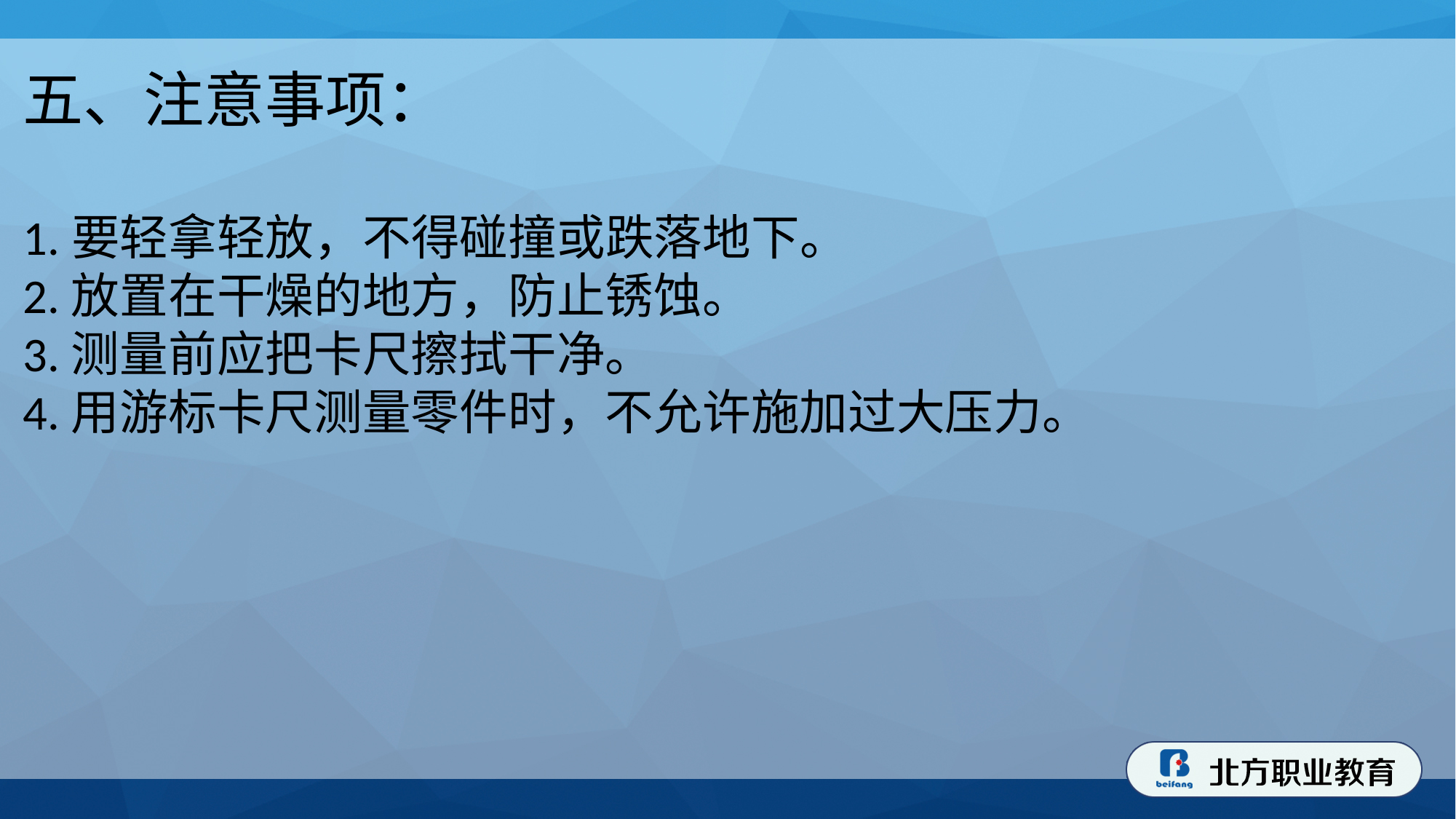

五、注意事项：

1.要轻拿轻放，不得碰撞或跌落地下。
2.放置在干燥的地方，防止锈蚀。
3.测量前应把卡尺擦拭干净。
4.用游标卡尺测量零件时，不允许施加过大压力。